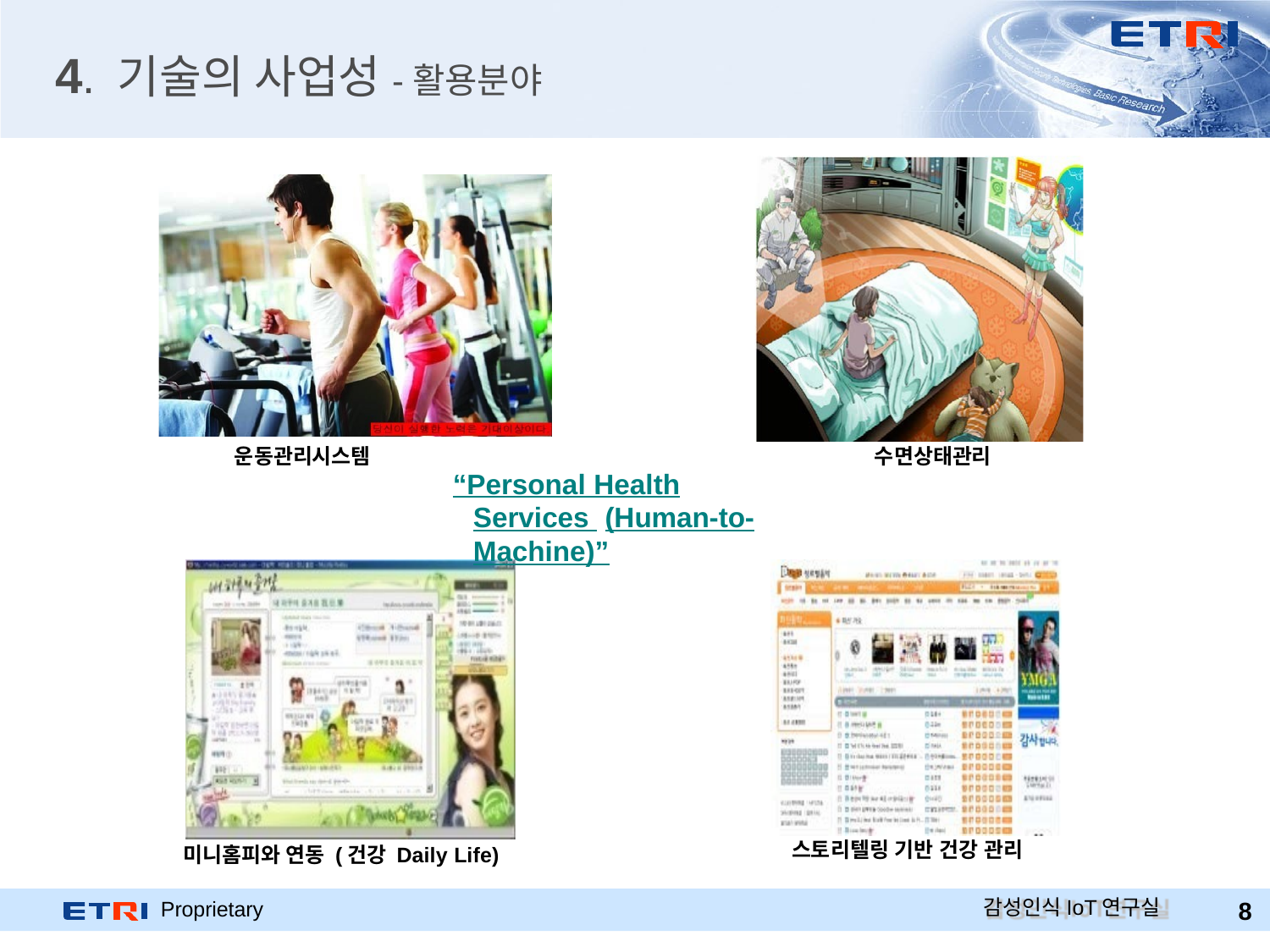

# 4. 기술의 사업성-활용분야

운동관리시스템
수면상태관리
“Personal Health Services  (Human-to-Machine)”

스토리텔링 기반 건강 관리
미니홈피와 연동 (건강 Daily Life)

감성인식IoT연구실
Proprietary
8